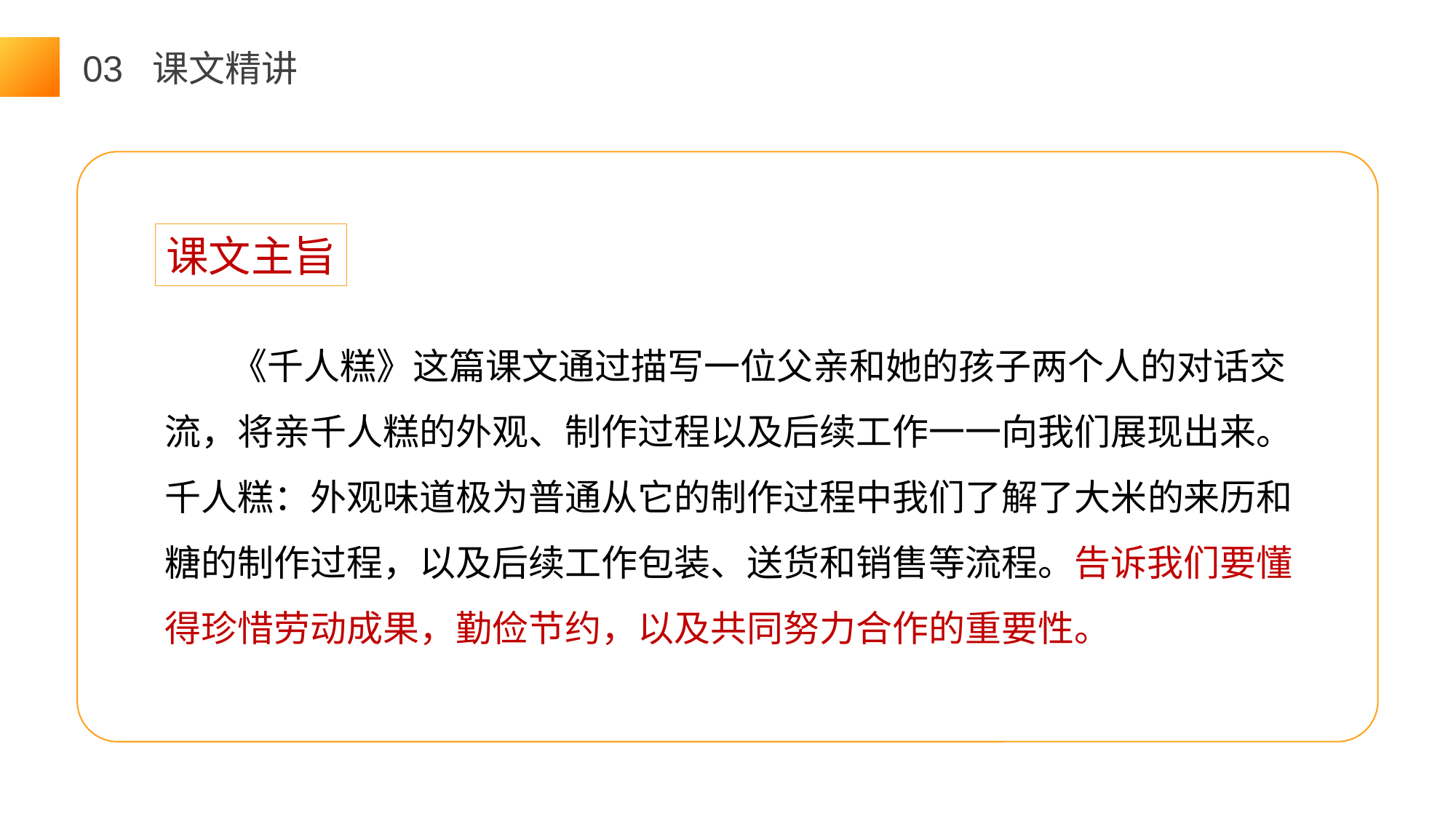

03  课文精讲
课文主旨
       《千人糕》这篇课文通过描写一位父亲和她的孩子两个人的对话交流，将亲千人糕的外观、制作过程以及后续工作一一向我们展现出来。千人糕：外观味道极为普通从它的制作过程中我们了解了大米的来历和糖的制作过程，以及后续工作包装、送货和销售等流程。告诉我们要懂得珍惜劳动成果，勤俭节约，以及共同努力合作的重要性。